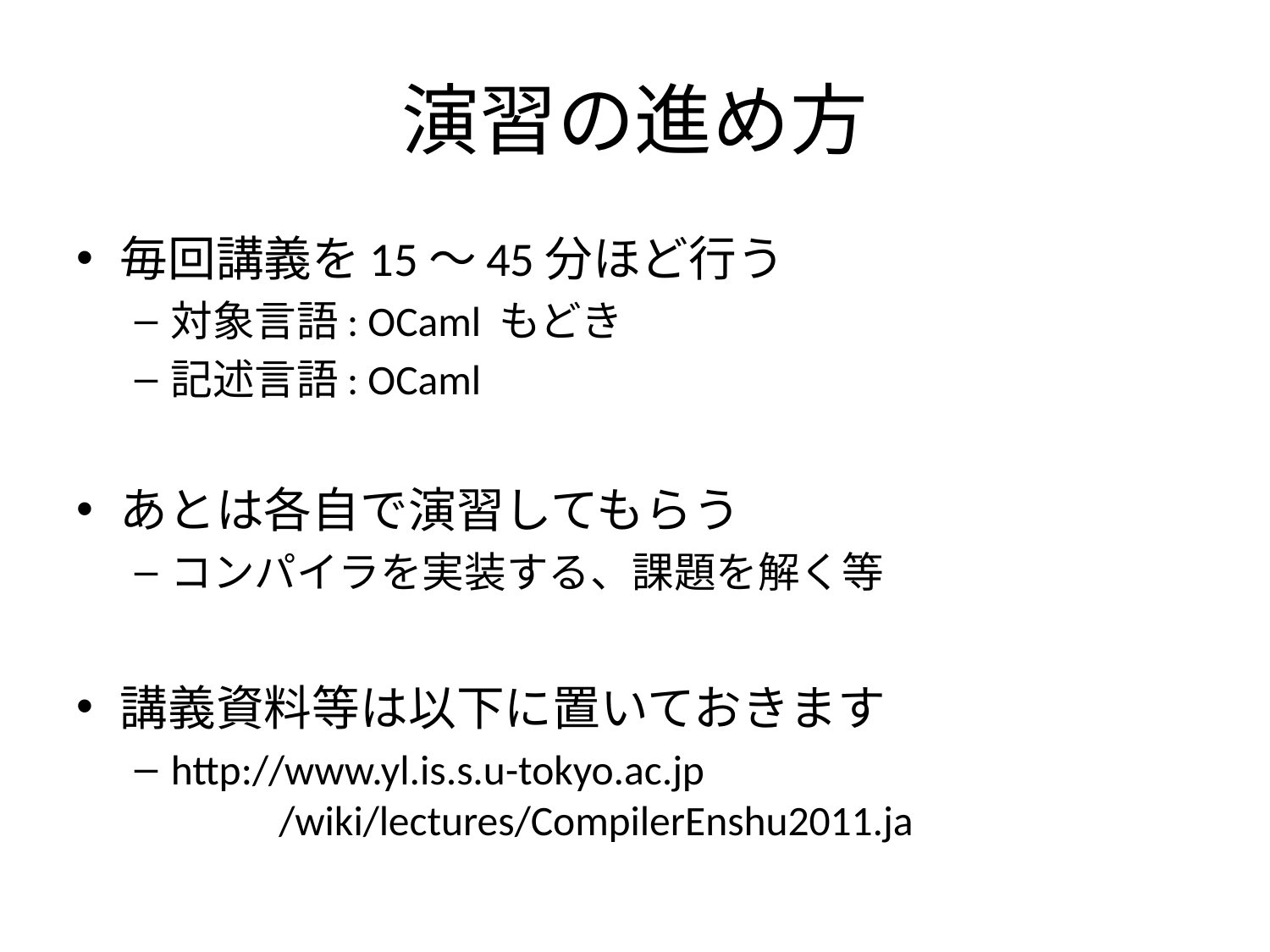

# 演習の進め方
毎回講義を15～45分ほど行う
対象言語: OCaml もどき
記述言語: OCaml

あとは各自で演習してもらう
コンパイラを実装する、課題を解く等

講義資料等は以下に置いておきます
http://www.yl.is.s.u-tokyo.ac.jp
		/wiki/lectures/CompilerEnshu2011.ja